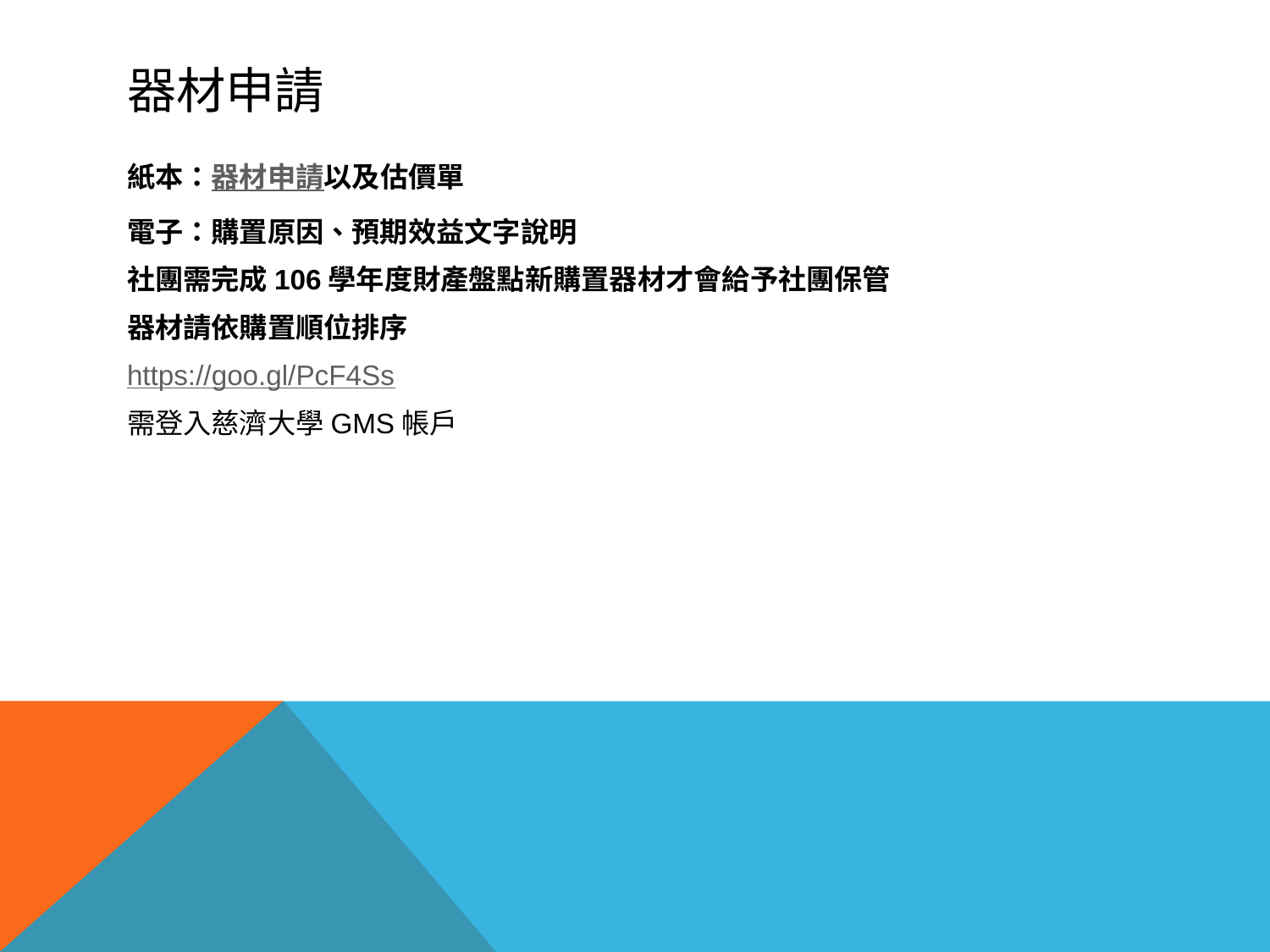

# 器材申請
紙本：器材申請以及估價單
電子：購置原因、預期效益文字說明
社團需完成106學年度財產盤點新購置器材才會給予社團保管
器材請依購置順位排序
https://goo.gl/PcF4Ss
需登入慈濟大學GMS帳戶